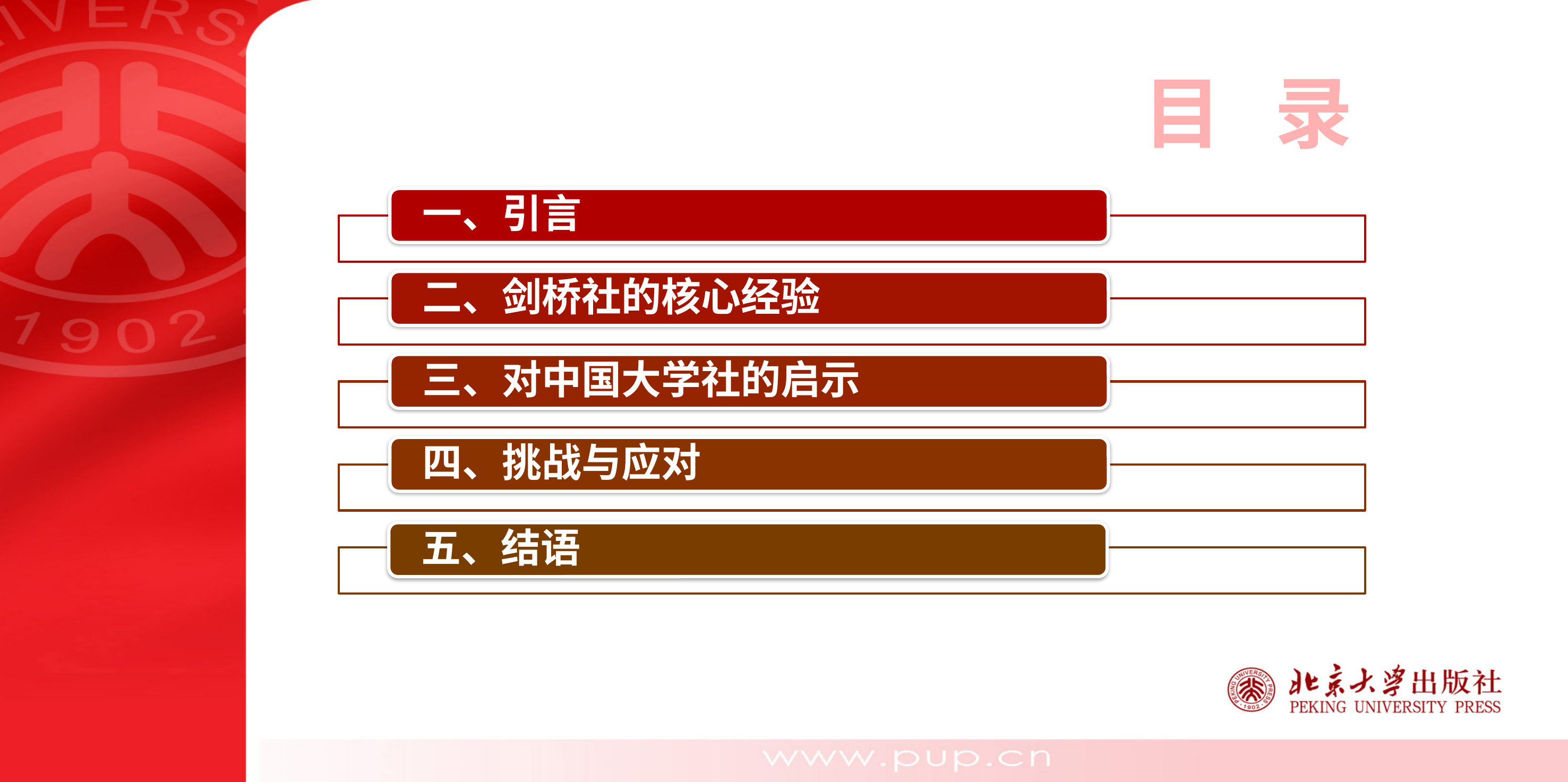

目   录
一、引言
二、剑桥社的核心经验
三、对中国大学社的启示
四、挑战与应对
五、结语